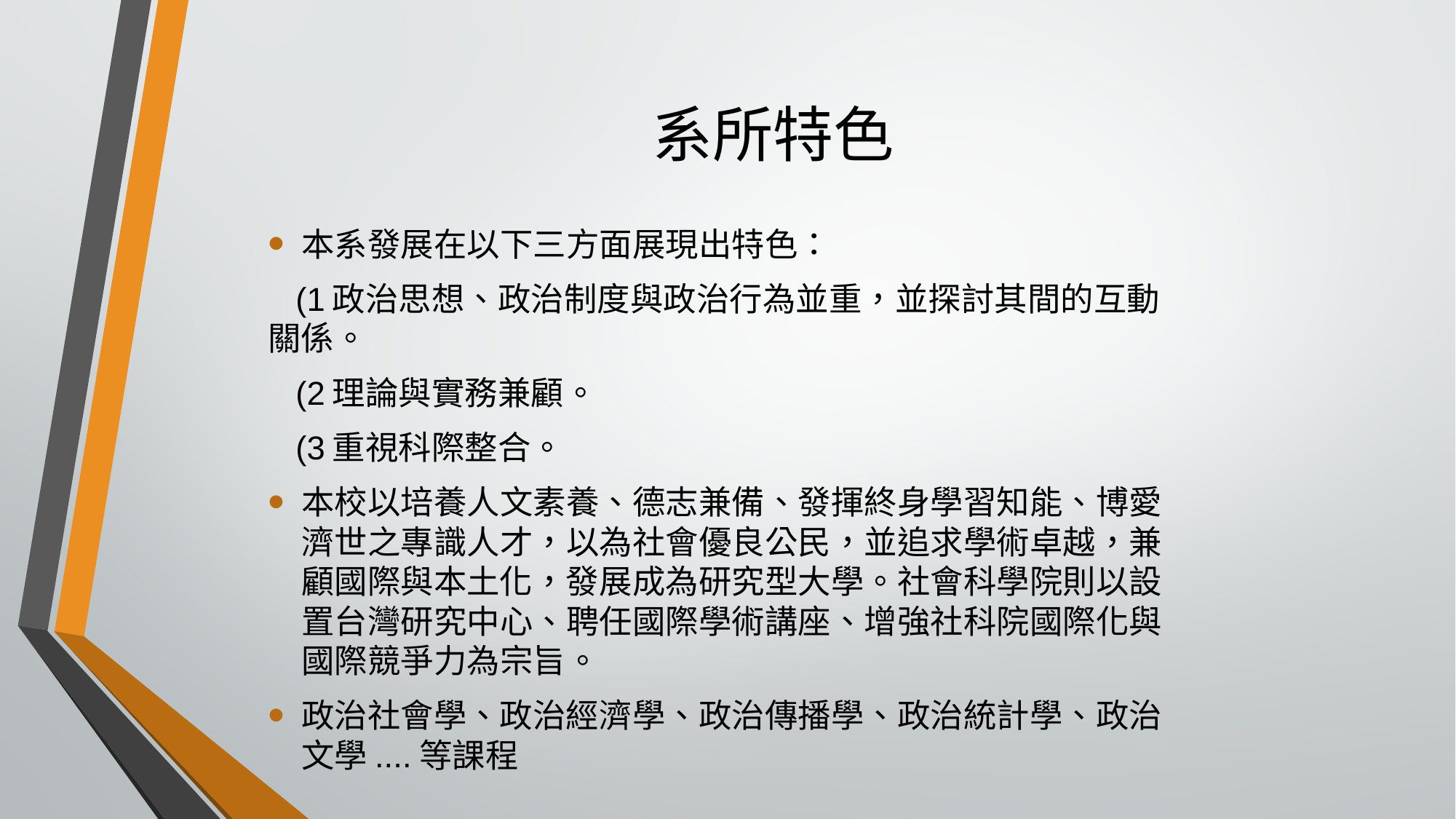

# 系所特色
本系發展在以下三方面展現出特色：
   (1政治思想、政治制度與政治行為並重，並探討其間的互動	關係。
   (2理論與實務兼顧。
   (3重視科際整合。
本校以培養人文素養、德志兼備、發揮終身學習知能、博愛濟世之專識人才，以為社會優良公民，並追求學術卓越，兼顧國際與本土化，發展成為研究型大學。社會科學院則以設置台灣研究中心、聘任國際學術講座、增強社科院國際化與國際競爭力為宗旨。
政治社會學、政治經濟學、政治傳播學、政治統計學、政治文學....等課程